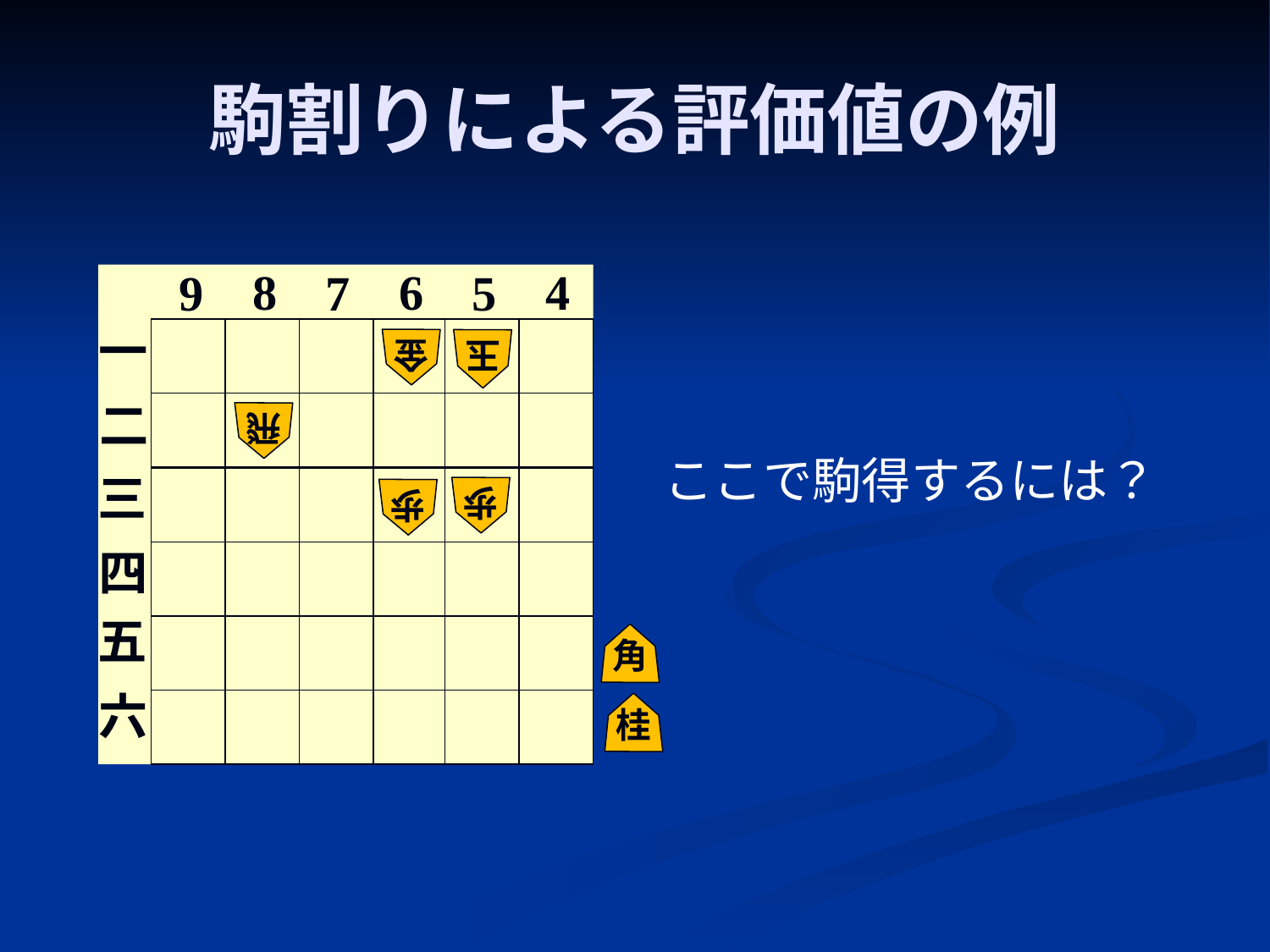

# 駒割りによる評価値の例
6
8
4
7
9
5

一

金
玉
二

飛
ここで駒得するには？
三

歩
歩
四

五

角
六

桂